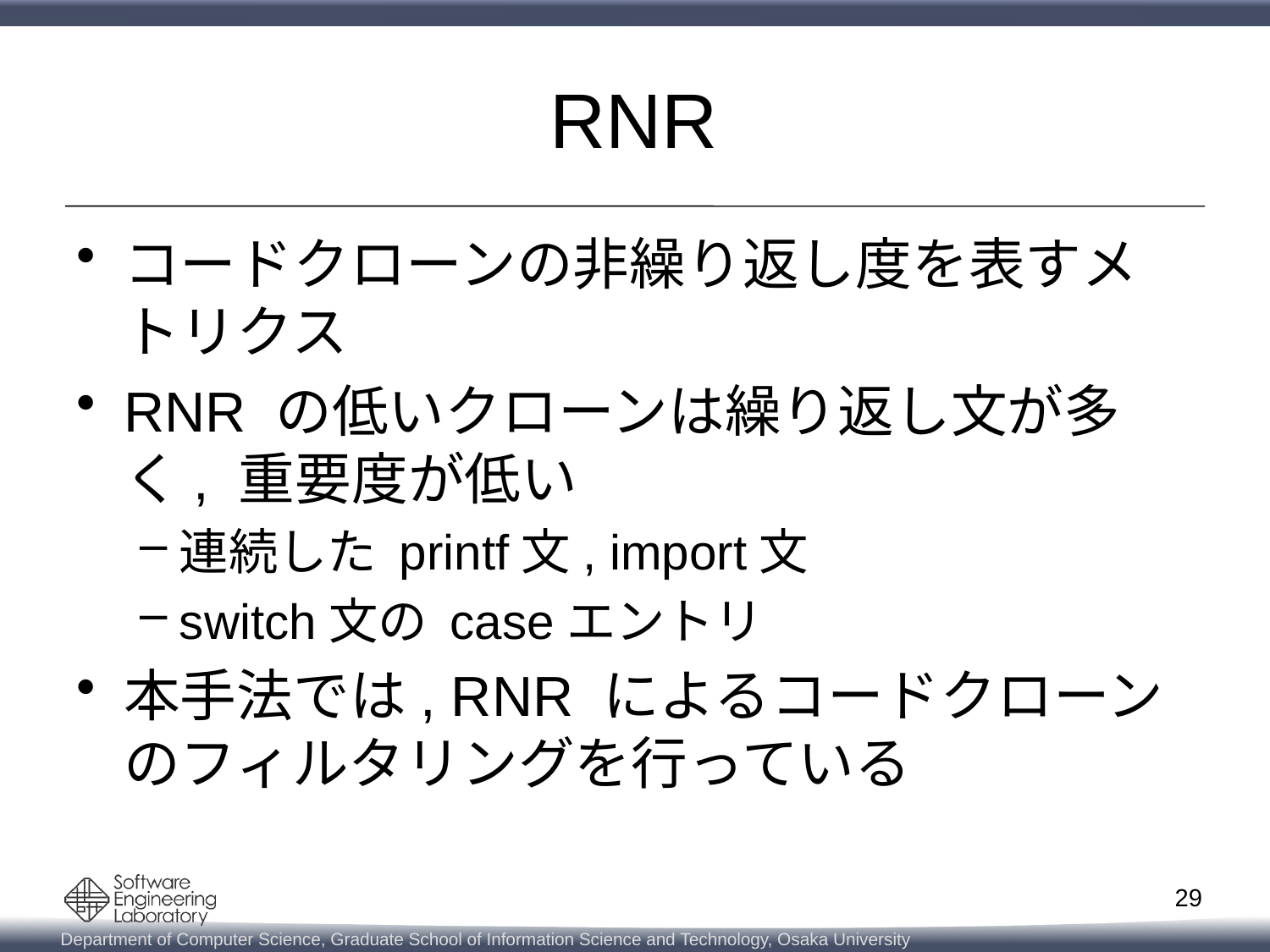

# RNR
コードクローンの非繰り返し度を表すメトリクス
RNR の低いクローンは繰り返し文が多く, 重要度が低い
連続した printf文, import文
switch文の caseエントリ
本手法では, RNR によるコードクローンのフィルタリングを行っている
29